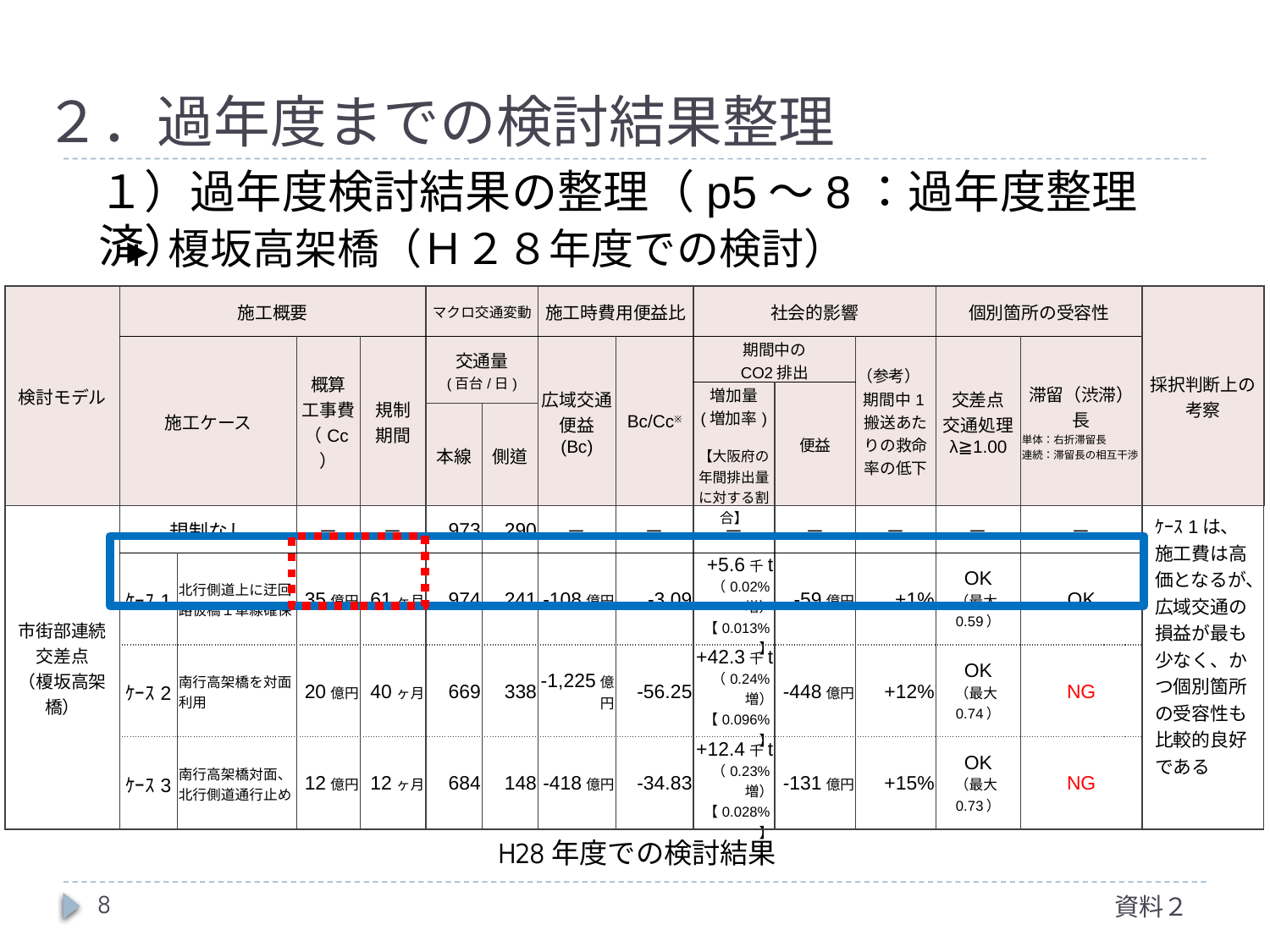

２．過年度までの検討結果整理
１）過年度検討結果の整理（p5～8：過年度整理済）
▸ 榎坂高架橋（Ｈ２８年度での検討）
| 検討モデル | 施工概要 |  |  |  | マクロ交通変動 |  | 施工時費用便益比 |  | 社会的影響 |  |  | 個別箇所の受容性 |  | 採択判断上の 考察 |
| --- | --- | --- | --- | --- | --- | --- | --- | --- | --- | --- | --- | --- | --- | --- |
|  | 施工ケース |  | 概算 工事費 （Cc） | 規制 期間 | 交通量 (百台/日) |  | 広域交通 便益 (Bc) | Bc/Cc※ | 期間中の CO2排出 |  | （参考） 期間中1搬送あたりの救命率の低下 | 交差点 交通処理 λ≧1.00 | 滞留（渋滞）長 単体：右折滞留長 連続：滞留長の相互干渉 |  |
|  |  |  |  |  |  |  |  |  | 増加量 (増加率) 【大阪府の年間排出量に対する割合】 | 便益 |  |  |  |  |
|  |  |  |  |  | 本線 | 側道 |  |  |  |  |  |  |  |  |
| 市街部連続 交差点 （榎坂高架橋） | 規制なし |  | － | － | 973 | 290 | － | － | － | － | － | － | － | ｹｰｽ1は、施工費は高価となるが、広域交通の損益が最も少なく、かつ個別箇所の受容性も比較的良好である |
|  | ｹｰｽ1 | 北行側道上に迂回路仮橋１車線確保 | 35億円 | 61ヶ月 | 974 | 241 | -108億円 | -3.09 | +5.6千t （0.02%増） 【0.013%】 | -59億円 | +1% | OK （最大0.59） | OK |  |
|  | ｹｰｽ2 | 南行高架橋を対面利用 | 20億円 | 40ヶ月 | 669 | 338 | -1,225億円 | -56.25 | +42.3千t （0.24%増） 【0.096%】 | -448億円 | +12% | OK （最大0.74） | NG |  |
|  | ｹｰｽ3 | 南行高架橋対面、北行側道通行止め | 12億円 | 12ヶ月 | 684 | 148 | -418億円 | -34.83 | +12.4千t （0.23%増） 【0.028%】 | -131億円 | +15% | OK （最大0.73） | NG |  |

H28年度での検討結果
8
資料２